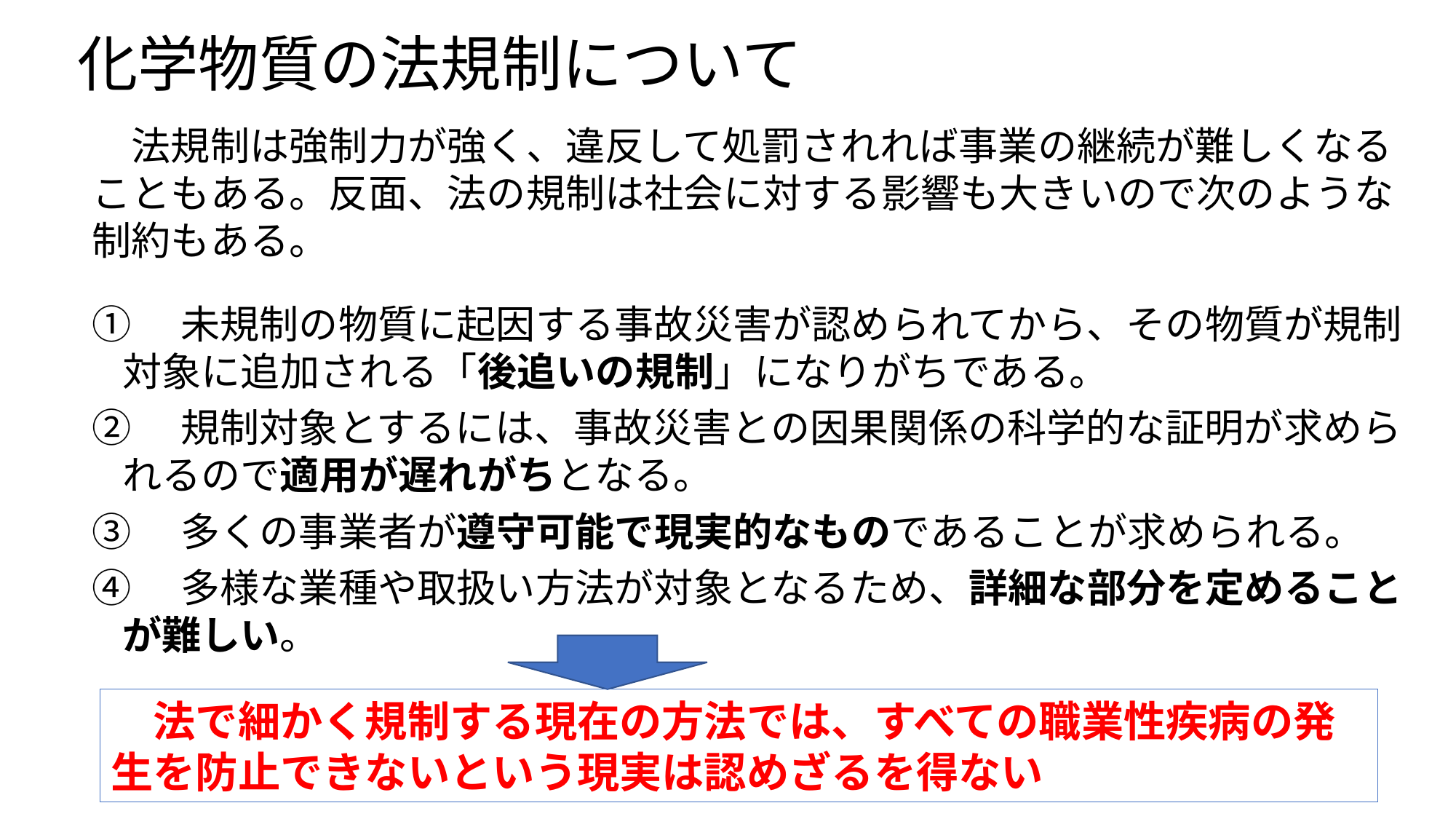

# 化学物質の法規制について
　法規制は強制力が強く、違反して処罰されれば事業の継続が難しくなることもある。反面、法の規制は社会に対する影響も大きいので次のような制約もある。

①　未規制の物質に起因する事故災害が認められてから、その物質が規制対象に追加される「後追いの規制」になりがちである。
②　規制対象とするには、事故災害との因果関係の科学的な証明が求められるので適用が遅れがちとなる。
③　多くの事業者が遵守可能で現実的なものであることが求められる。
④　多様な業種や取扱い方法が対象となるため、詳細な部分を定めることが難しい。

　法で細かく規制する現在の方法では、すべての職業性疾病の発生を防止できないという現実は認めざるを得ない